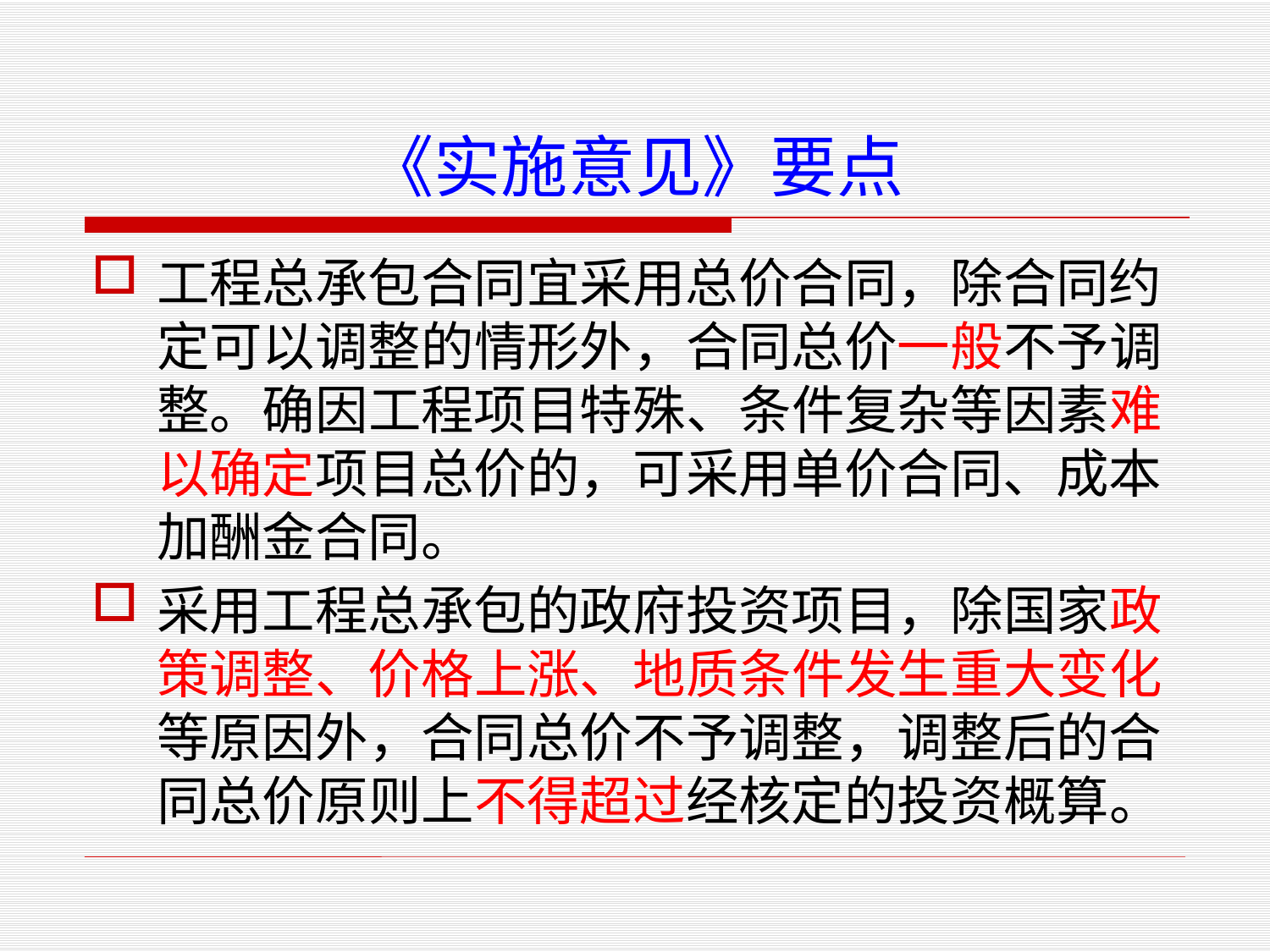

# 《实施意见》要点
工程总承包合同宜采用总价合同，除合同约定可以调整的情形外，合同总价一般不予调整。确因工程项目特殊、条件复杂等因素难以确定项目总价的，可采用单价合同、成本加酬金合同。
采用工程总承包的政府投资项目，除国家政策调整、价格上涨、地质条件发生重大变化等原因外，合同总价不予调整，调整后的合同总价原则上不得超过经核定的投资概算。